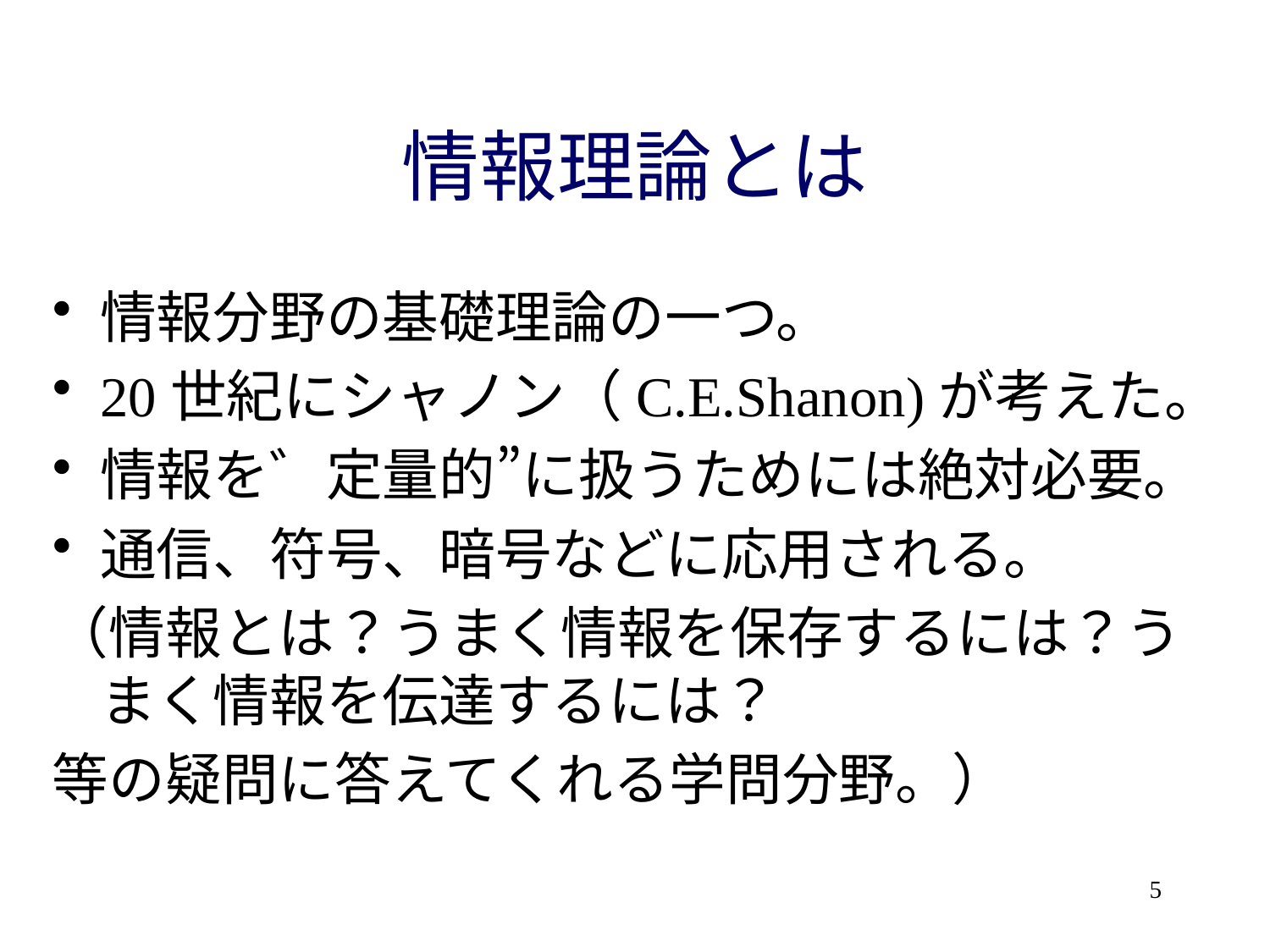

# 情報理論とは
情報分野の基礎理論の一つ。
20世紀にシャノン（C.E.Shanon)が考えた。
情報を゛定量的”に扱うためには絶対必要。
通信、符号、暗号などに応用される。
（情報とは？うまく情報を保存するには？うまく情報を伝達するには？
等の疑問に答えてくれる学問分野。）
5